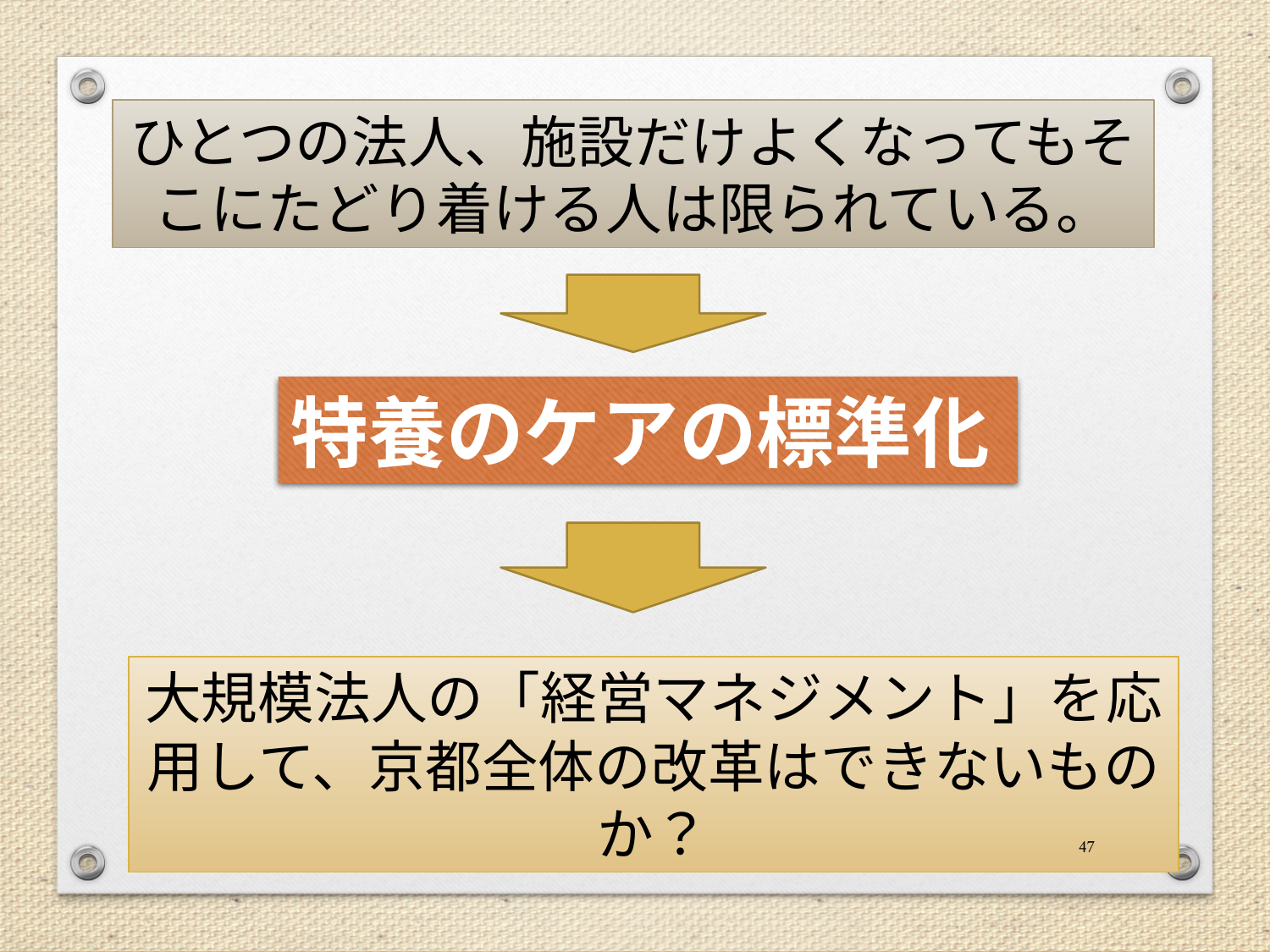

ひとつの法人、施設だけよくなってもそこにたどり着ける人は限られている。

特養のケアの標準化

大規模法人の「経営マネジメント」を応用して、京都全体の改革はできないものか？
47